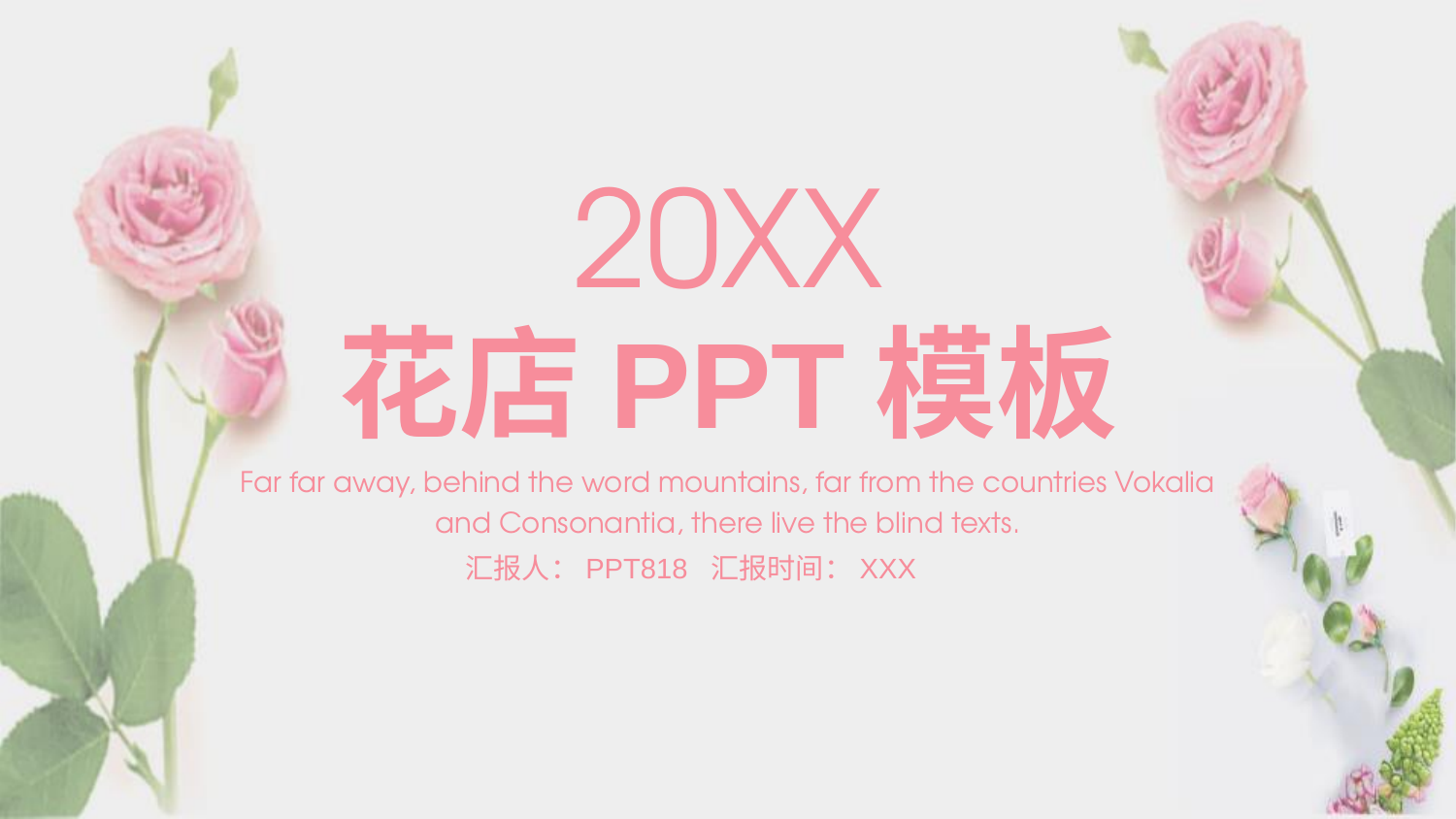

20XX
花店PPT模板
Far far away, behind the word mountains, far from the countries Vokalia and Consonantia, there live the blind texts.
汇报人：PPT818  汇报时间：XXX